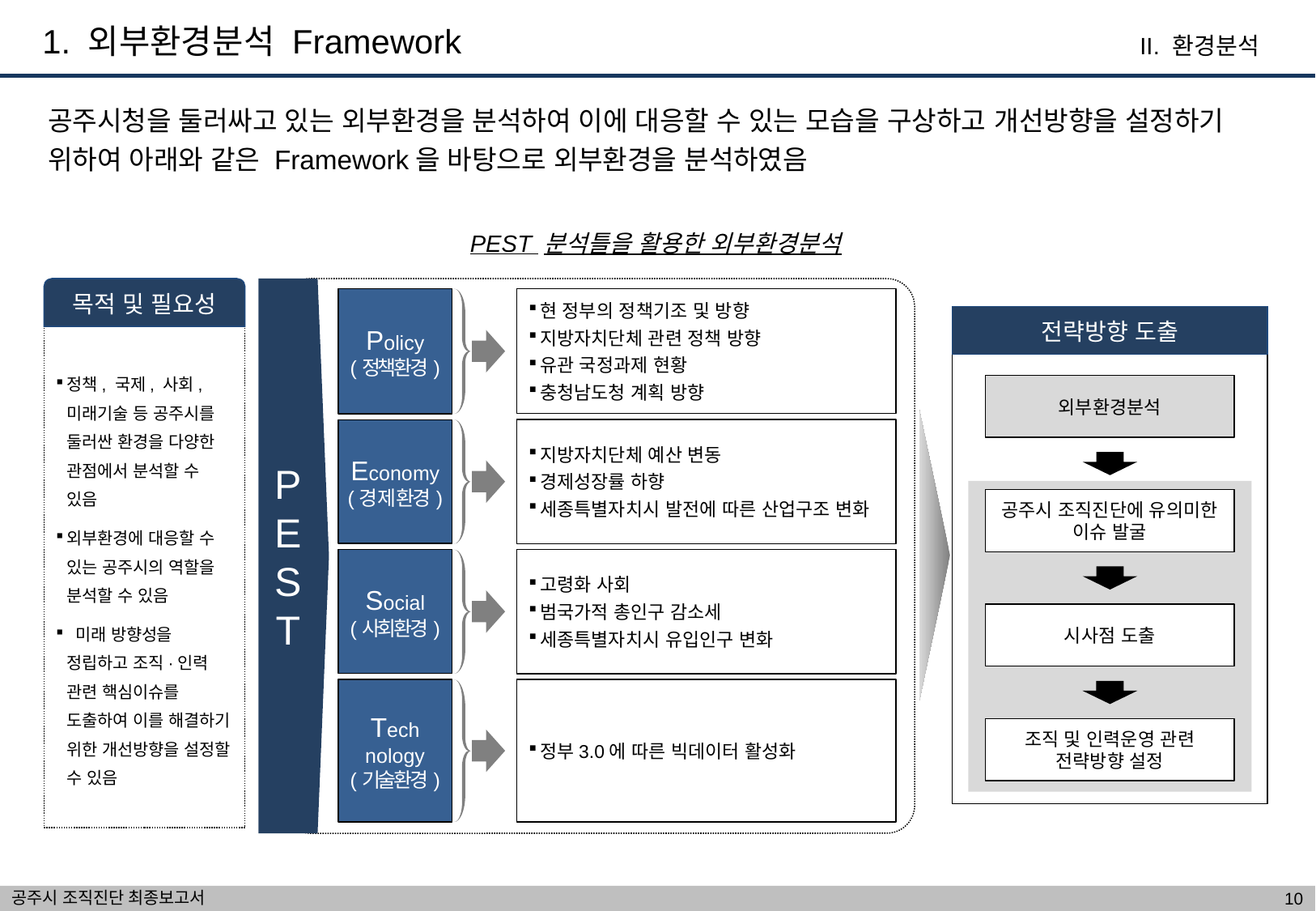

1. 외부환경분석 Framework
II. 환경분석

공주시청을 둘러싸고 있는 외부환경을 분석하여 이에 대응할 수 있는 모습을 구상하고 개선방향을 설정하기 위하여 아래와 같은 Framework을 바탕으로 외부환경을 분석하였음
PEST 분석틀을 활용한 외부환경분석
목적 및 필요성
PEST

현 정부의 정책기조 및 방향
지방자치단체 관련 정책 방향
유관 국정과제 현황
충청남도청 계획 방향

Policy
(정책환경)
전략방향 도출
정책, 국제, 사회, 미래기술 등 공주시를 둘러싼 환경을 다양한 관점에서 분석할 수 있음
외부환경에 대응할 수 있는 공주시의 역할을 분석할 수 있음
 미래 방향성을 정립하고 조직·인력 관련 핵심이슈를 도출하여 이를 해결하기 위한 개선방향을 설정할 수 있음

외부환경분석
지방자치단체 예산 변동
경제성장률 하향
세종특별자치시 발전에 따른 산업구조 변화
Economy
(경제환경)

공주시 조직진단에 유의미한 이슈 발굴

고령화 사회
범국가적 총인구 감소세
세종특별자치시 유입인구 변화
Social
(사회환경)

시사점 도출

정부3.0에 따른 빅데이터 활성화
Tech
nology
(기술환경)

조직 및 인력운영 관련 전략방향 설정